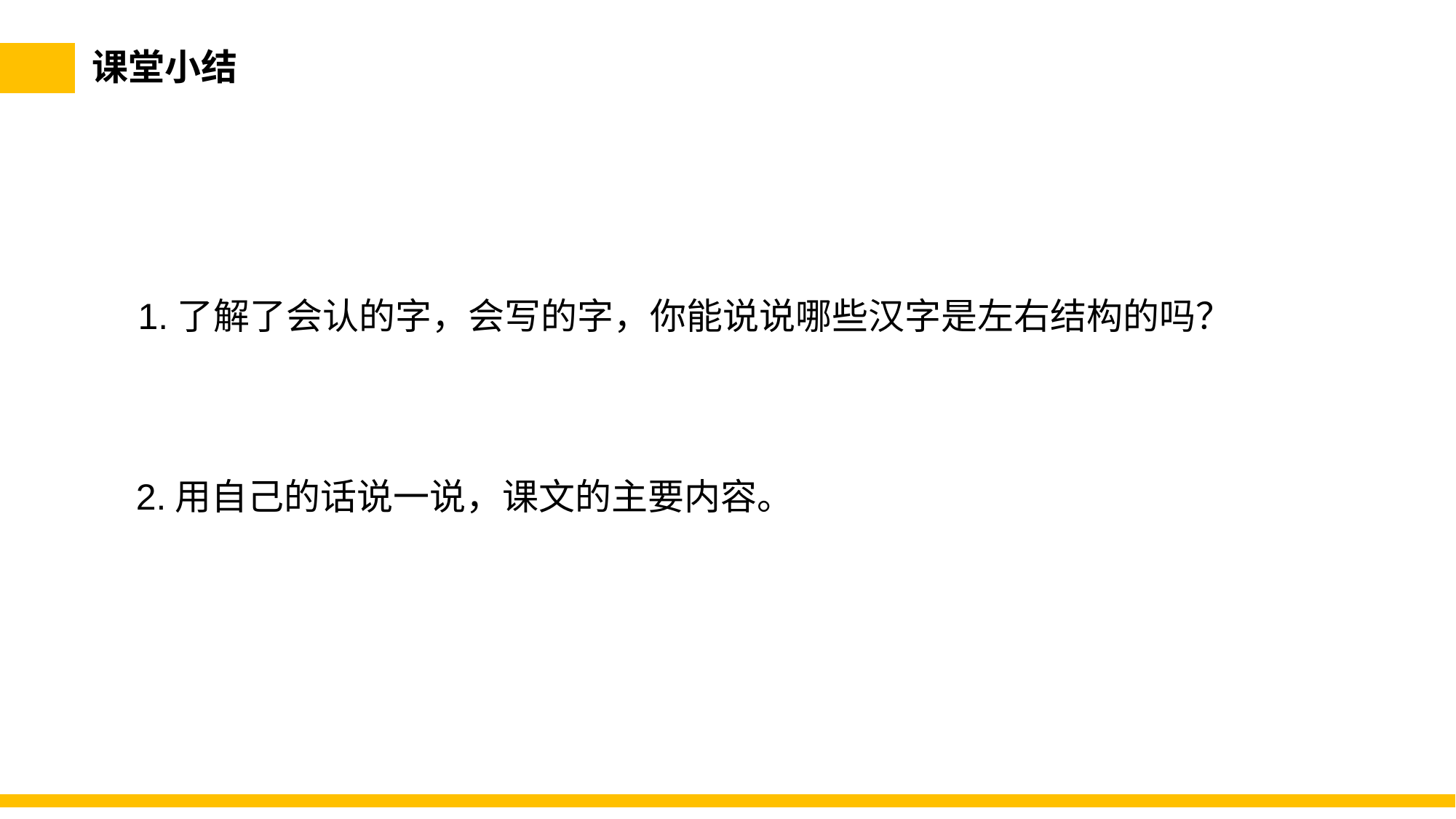

课堂小结
1.了解了会认的字，会写的字，你能说说哪些汉字是左右结构的吗？
2.用自己的话说一说，课文的主要内容。